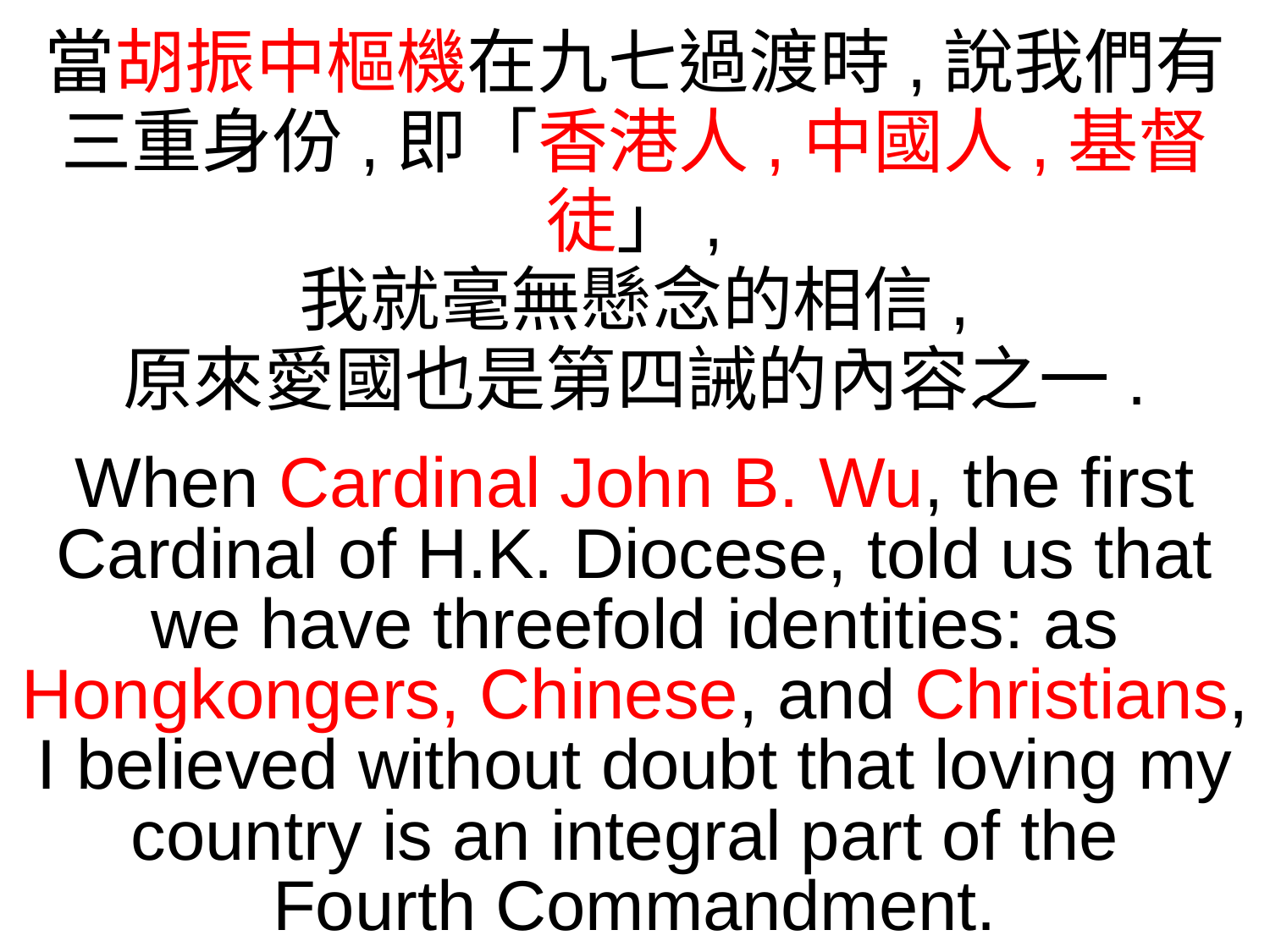

當胡振中樞機在九七過渡時,說我們有三重身份,即「香港人,中國人,基督徒」,
我就毫無懸念的相信,
原來愛國也是第四誡的內容之一.
When Cardinal John B. Wu, the first Cardinal of H.K. Diocese, told us that we have threefold identities: as Hongkongers, Chinese, and Christians, I believed without doubt that loving my country is an integral part of the
Fourth Commandment.